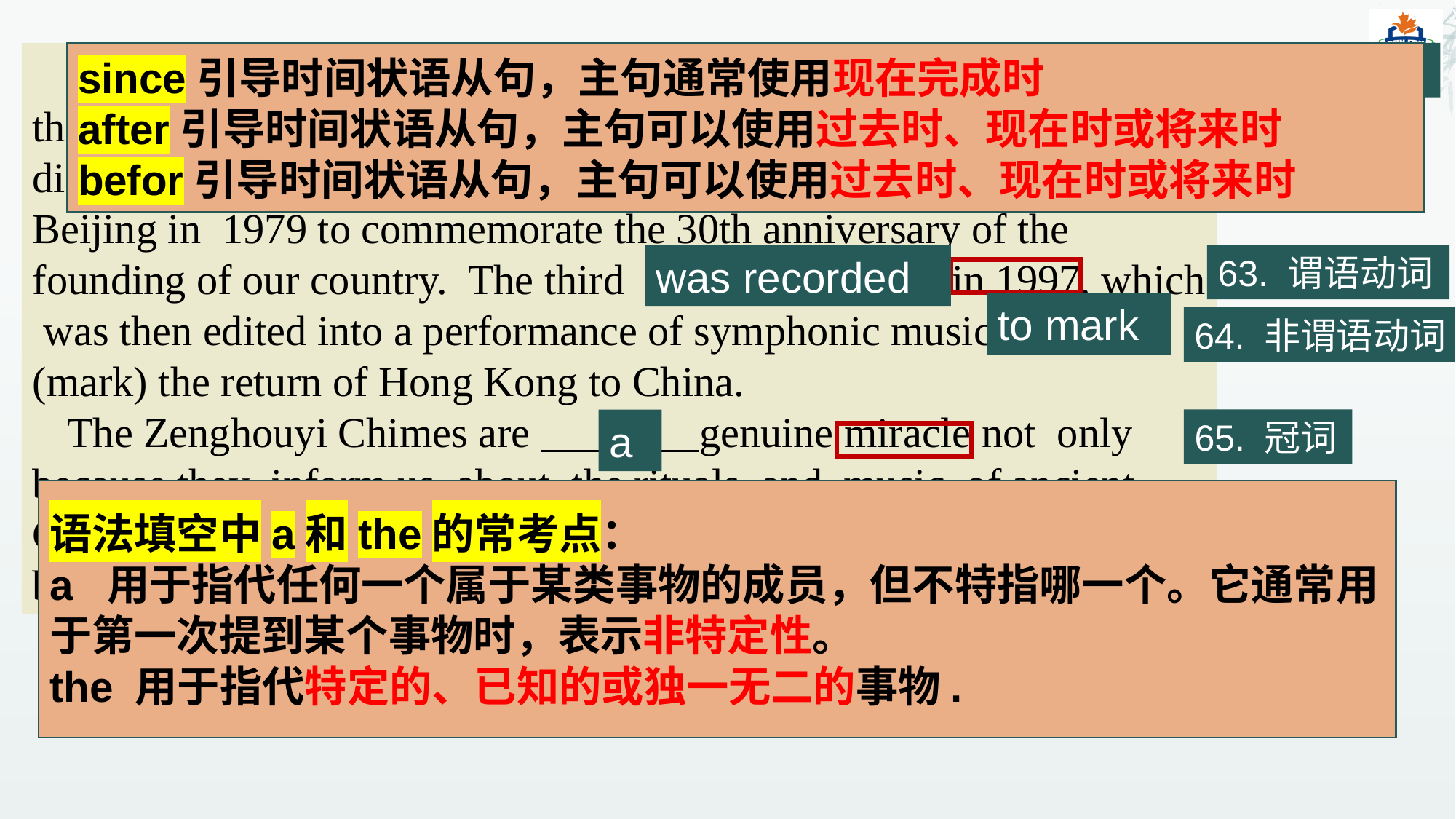

#
The Zenghouyi Chimes have been played three times       62       the set was unearthed.The first time was in Wuhan,the year it was discovered.The second was at the National Museum of China in Beijing in  1979 to commemorate the 30th anniversary of the founding of our country.  The third       63       (record)in 1997, which  was then edited into a performance of symphonic music 64          (mark) the return of Hong Kong to China.
The Zenghouyi Chimes are       65     genuine miracle not  only because they  inform us  about  the rituals  and  music  of ancient  China,but  also  because  they  demonstrate  the  highest  level  of bronze casting techniques.
since
62. 时间状语从句
since引导时间状语从句，主句通常使用现在完成时
after引导时间状语从句，主句可以使用过去时、现在时或将来时
befor引导时间状语从句，主句可以使用过去时、现在时或将来时

was recorded
63. 谓语动词

to mark
64. 非谓语动词
a
65. 冠词

语法填空中a和the的常考点：
a  用于指代任何一个属于某类事物的成员，但不特指哪一个。它通常用于第一次提到某个事物时，表示非特定性。
the 用于指代特定的、已知的或独一无二的事物.